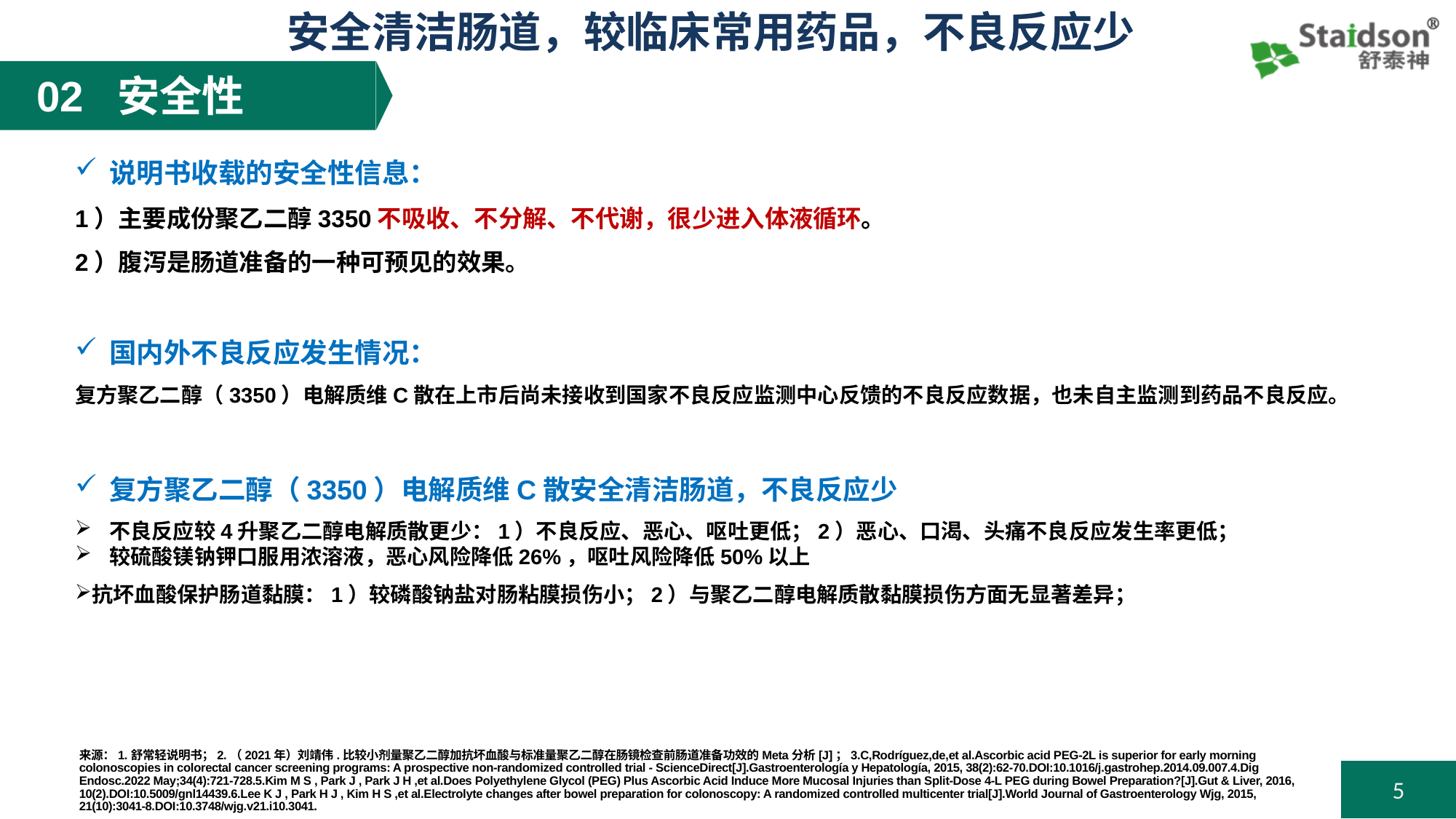

安全清洁肠道，较临床常用药品，不良反应少
02  安全性
说明书收载的安全性信息：
1）主要成份聚乙二醇3350不吸收、不分解、不代谢，很少进入体液循环。
2）腹泻是肠道准备的一种可预见的效果。

国内外不良反应发生情况：
复方聚乙二醇（3350）电解质维C散在上市后尚未接收到国家不良反应监测中心反馈的不良反应数据，也未自主监测到药品不良反应。

复方聚乙二醇（3350）电解质维C散安全清洁肠道，不良反应少
不良反应较4升聚乙二醇电解质散更少：1）不良反应、恶心、呕吐更低；2）恶心、口渴、头痛不良反应发生率更低；
较硫酸镁钠钾口服用浓溶液，恶心风险降低26%，呕吐风险降低50%以上
抗坏血酸保护肠道黏膜：1）较磷酸钠盐对肠粘膜损伤小；2）与聚乙二醇电解质散黏膜损伤方面无显著差异；

来源：1.舒常轻说明书；2.（2021年）刘靖伟.比较小剂量聚乙二醇加抗坏血酸与标准量聚乙二醇在肠镜检查前肠道准备功效的Meta分析[J]；3.C,Rodríguez,de,et al.Ascorbic acid PEG-2L is superior for early morning colonoscopies in colorectal cancer screening programs: A prospective non-randomized controlled trial - ScienceDirect[J].Gastroenterología y Hepatología, 2015, 38(2):62-70.DOI:10.1016/j.gastrohep.2014.09.007.4.Dig Endosc.2022 May;34(4):721-728.5.Kim M S , Park J , Park J H ,et al.Does Polyethylene Glycol (PEG) Plus Ascorbic Acid Induce More Mucosal Injuries than Split-Dose 4-L PEG during Bowel Preparation?[J].Gut & Liver, 2016, 10(2).DOI:10.5009/gnl14439.6.Lee K J , Park H J , Kim H S ,et al.Electrolyte changes after bowel preparation for colonoscopy: A randomized controlled multicenter trial[J].World Journal of Gastroenterology Wjg, 2015, 21(10):3041-8.DOI:10.3748/wjg.v21.i10.3041.